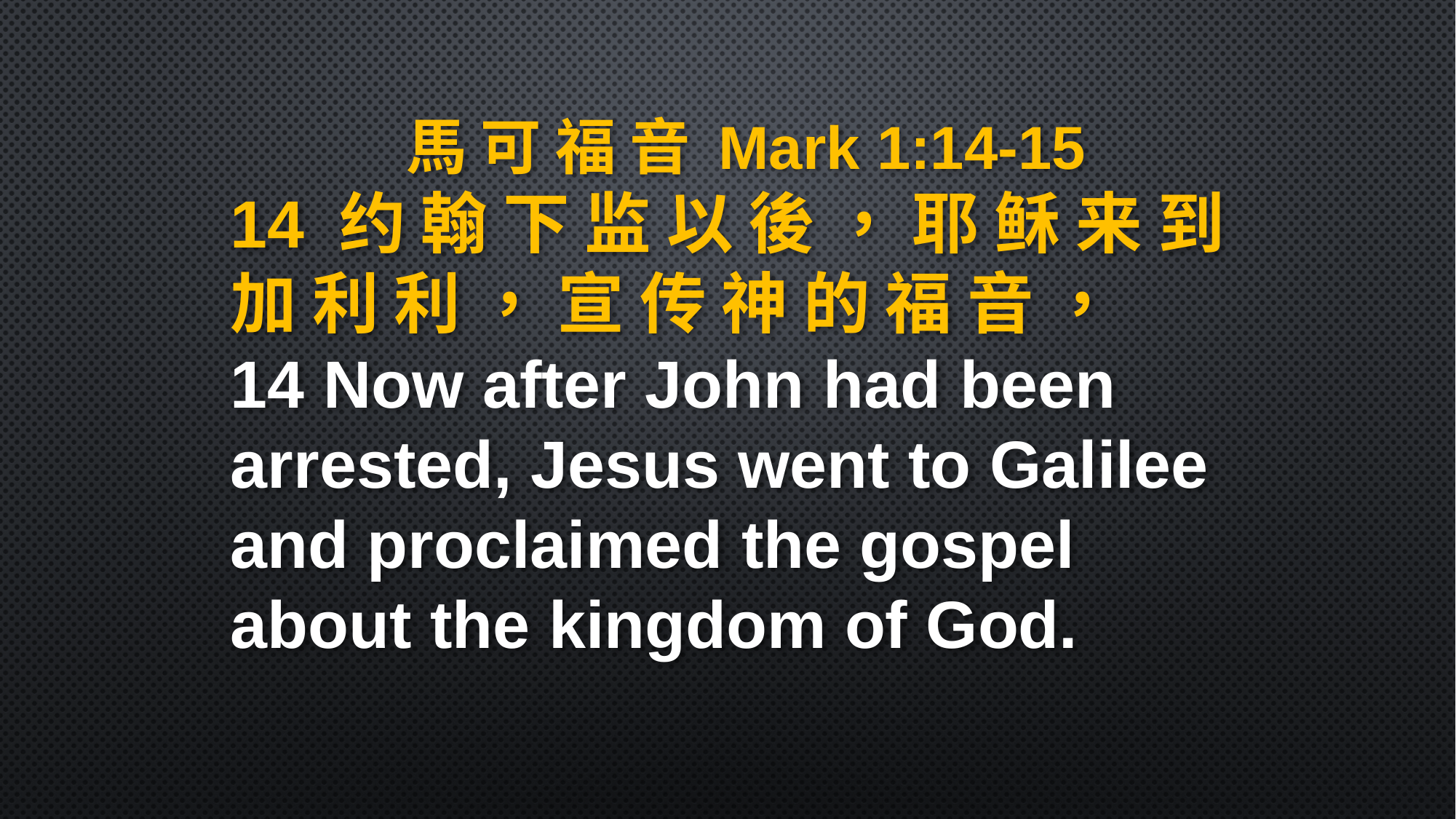

馬 可 福 音 Mark 1:14-15
14 约 翰 下 监 以 後 ， 耶 稣 来 到 加 利 利 ， 宣 传 神 的 福 音 ，
14 Now after John had been arrested, Jesus went to Galilee and proclaimed the gospel about the kingdom of God.